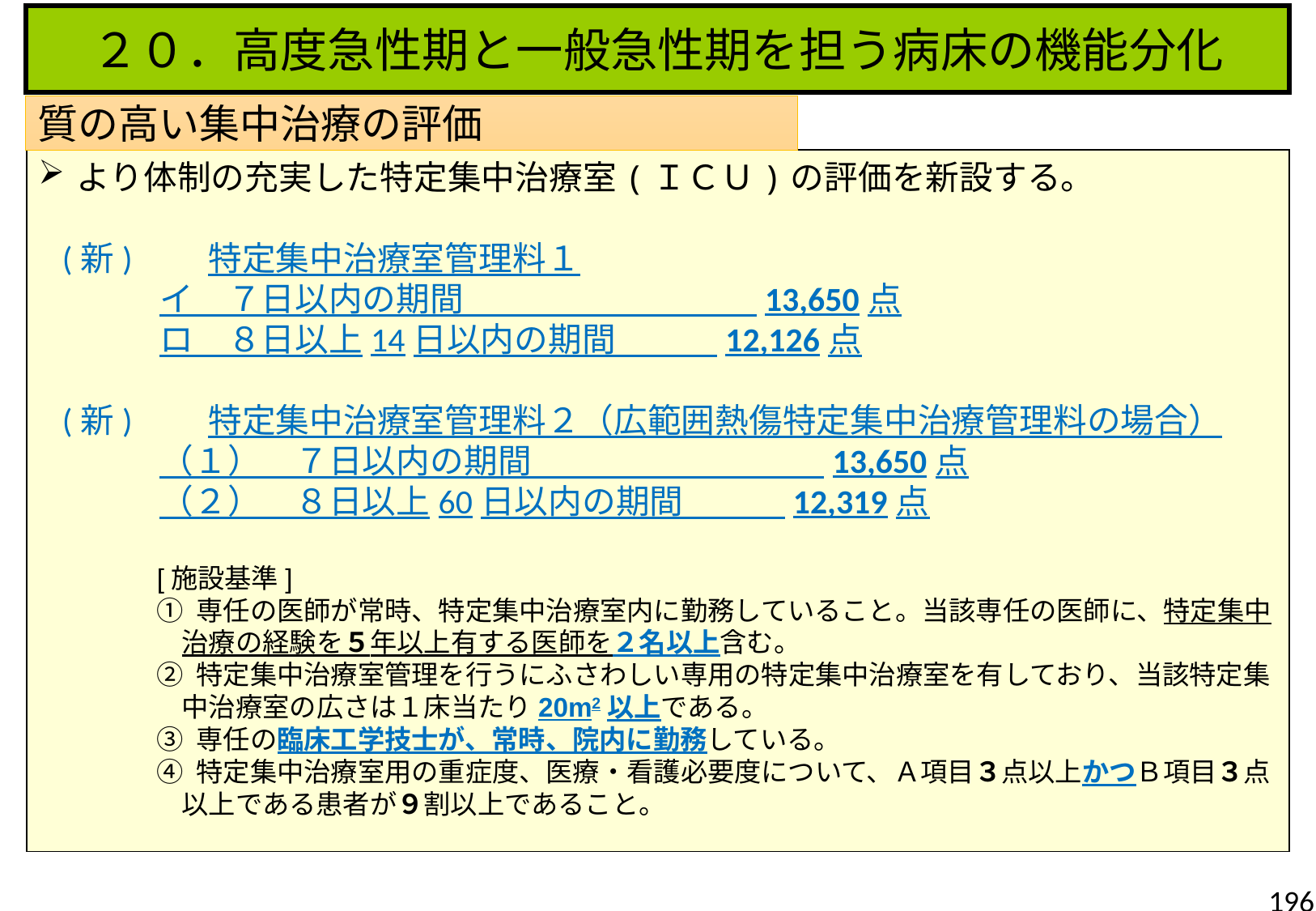

２０．高度急性期と一般急性期を担う病床の機能分化
質の高い集中治療の評価
より体制の充実した特定集中治療室(ＩＣＵ)の評価を新設する。

(新)　　特定集中治療室管理料１
	イ　７日以内の期間　　　 　　　　　  13,650点
	ロ　８日以上14日以内の期間　　　12,126点

(新)　　特定集中治療室管理料２（広範囲熱傷特定集中治療管理料の場合）
	（１）　７日以内の期間　　　 　　　　　  13,650点
	（２）　８日以上60日以内の期間　　　12,319点

[施設基準]
① 専任の医師が常時、特定集中治療室内に勤務していること。当該専任の医師に、特定集中治療の経験を５年以上有する医師を２名以上含む。
② 特定集中治療室管理を行うにふさわしい専用の特定集中治療室を有しており、当該特定集中治療室の広さは１床当たり20m2以上である。
③ 専任の臨床工学技士が、常時、院内に勤務している。
④ 特定集中治療室用の重症度、医療・看護必要度について、Ａ項目３点以上かつＢ項目３点以上である患者が９割以上であること。
196